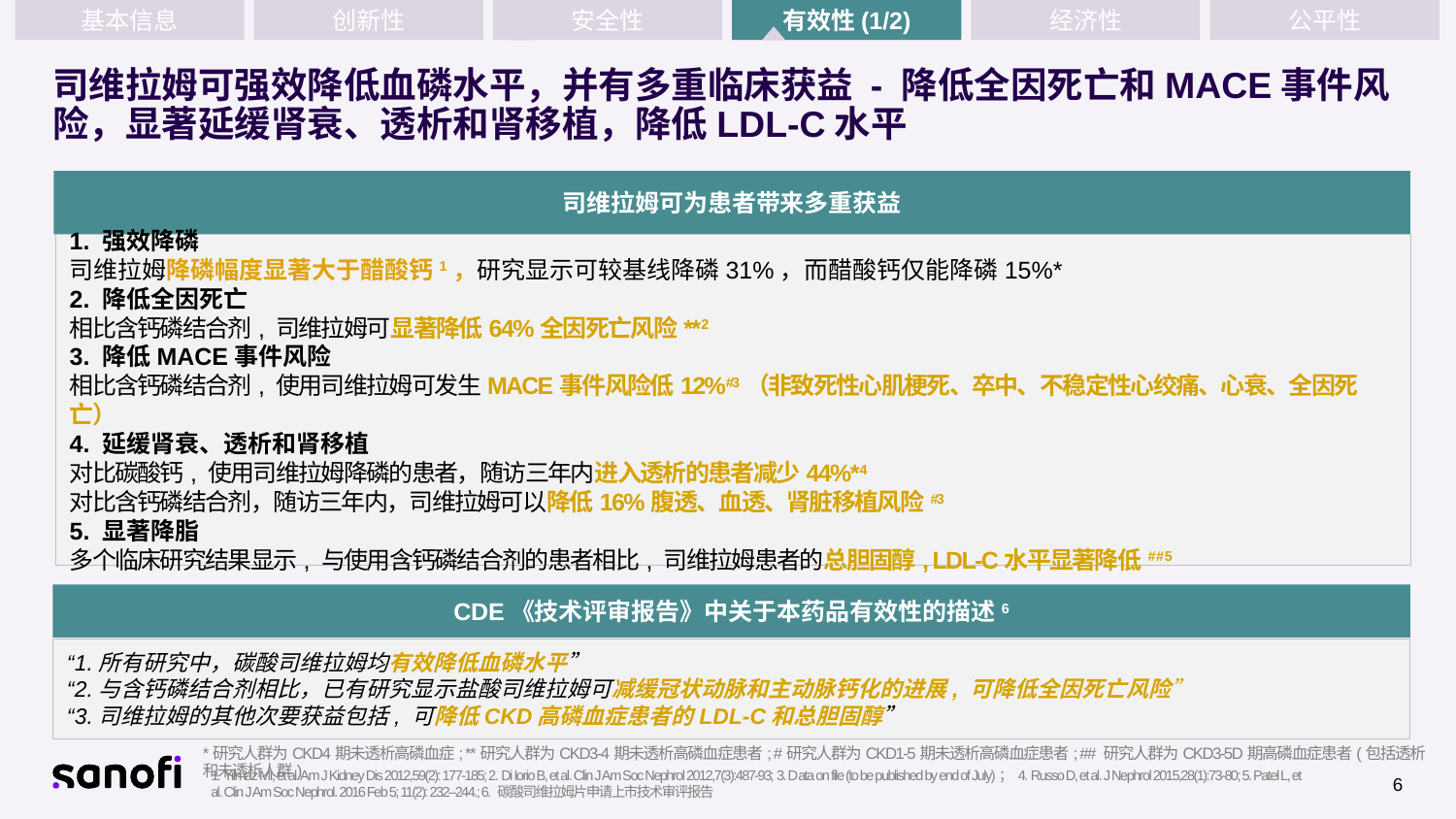

基本信息
创新性
安全性
有效性(1/2)
经济性
公平性

# 司维拉姆可强效降低血磷水平，并有多重临床获益 - 降低全因死亡和MACE事件风险，显著延缓肾衰、透析和肾移植，降低LDL-C水平
司维拉姆可为患者带来多重获益
1. 强效降磷
司维拉姆降磷幅度显著大于醋酸钙1，研究显示可较基线降磷31%，而醋酸钙仅能降磷15%*
2. 降低全因死亡
相比含钙磷结合剂, 司维拉姆可显著降低64%全因死亡风险**2
3. 降低MACE事件风险
相比含钙磷结合剂, 使用司维拉姆可发生MACE事件风险低12%#3（非致死性心肌梗死、卒中、不稳定性心绞痛、心衰、全因死亡）
4. 延缓肾衰、透析和肾移植
对比碳酸钙, 使用司维拉姆降磷的患者，随访三年内进入透析的患者减少44%*4
对比含钙磷结合剂，随访三年内，司维拉姆可以降低16%腹透、血透、肾脏移植风险#3
5. 显著降脂
多个临床研究结果显示, 与使用含钙磷结合剂的患者相比, 司维拉姆患者的总胆固醇, LDL-C水平显著降低# # 5
CDE《技术评审报告》中关于本药品有效性的描述6
“1.所有研究中，碳酸司维拉姆均有效降低血磷水平”
“2.与含钙磷结合剂相比，已有研究显示盐酸司维拉姆可减缓冠状动脉和主动脉钙化的进展, 可降低全因死亡风险”
“3.司维拉姆的其他次要获益包括, 可降低CKD高磷血症患者的LDL-C和总胆固醇”
*研究人群为CKD4期未透析高磷血症; **研究人群为CKD3-4期未透析高磷血症患者; #研究人群为CKD1-5期未透析高磷血症患者; ## 研究人群为CKD3-5D期高磷血症患者(包括透析和未透析人群)
1. Yilmaz MI, et al. Am J Kidney Dis 2012,59(2): 177-185; 2. Di Iorio B, et al. Clin J Am Soc Nephrol 2012,7(3):487-93; 3. Data on file (to be published by end of July)； 4. Russo D, et al. J Nephrol 2015,28(1):73-80; 5. Patel L, et al. Clin J Am Soc Nephrol. 2016 Feb 5; 11(2): 232–244.; 6. 碳酸司维拉姆片申请上市技术审评报告
6